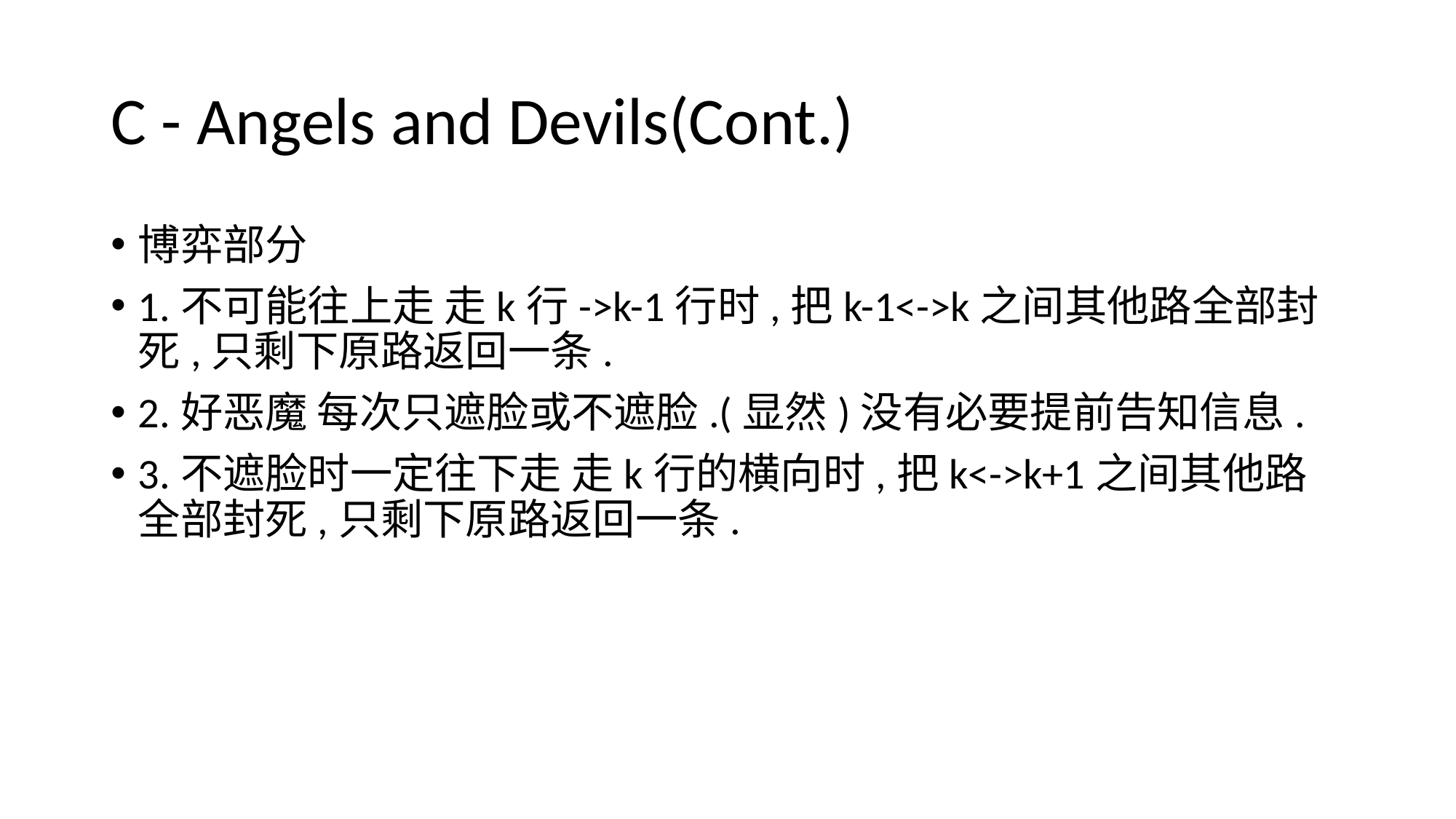

# C - Angels and Devils(Cont.)
博弈部分
1.不可能往上走 走k行->k-1行时,把k-1<->k之间其他路全部封死,只剩下原路返回一条.
2.好恶魔 每次只遮脸或不遮脸.(显然)没有必要提前告知信息.
3.不遮脸时一定往下走 走k行的横向时,把k<->k+1之间其他路全部封死,只剩下原路返回一条.